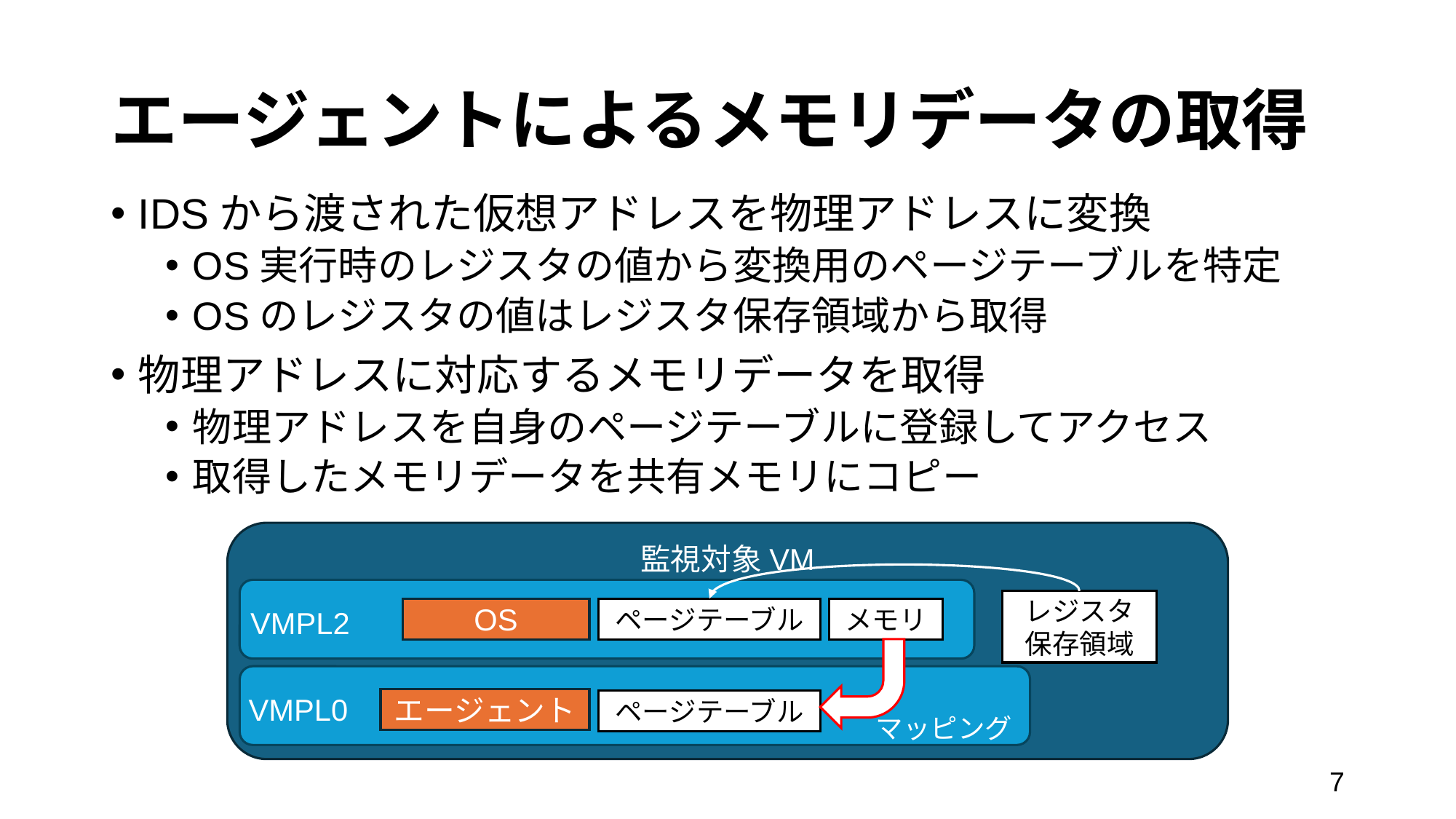

# エージェントによるメモリデータの取得
IDSから渡された仮想アドレスを物理アドレスに変換
OS実行時のレジスタの値から変換用のページテーブルを特定
OSのレジスタの値はレジスタ保存領域から取得
物理アドレスに対応するメモリデータを取得
物理アドレスを自身のページテーブルに登録してアクセス
取得したメモリデータを共有メモリにコピー

監視対象VM
VPML3

レジスタ
保存領域
VMPL2
メモリ
ページテーブル
OS
VPML0

VMPL0
エージェント
ページテーブル
マッピング
7